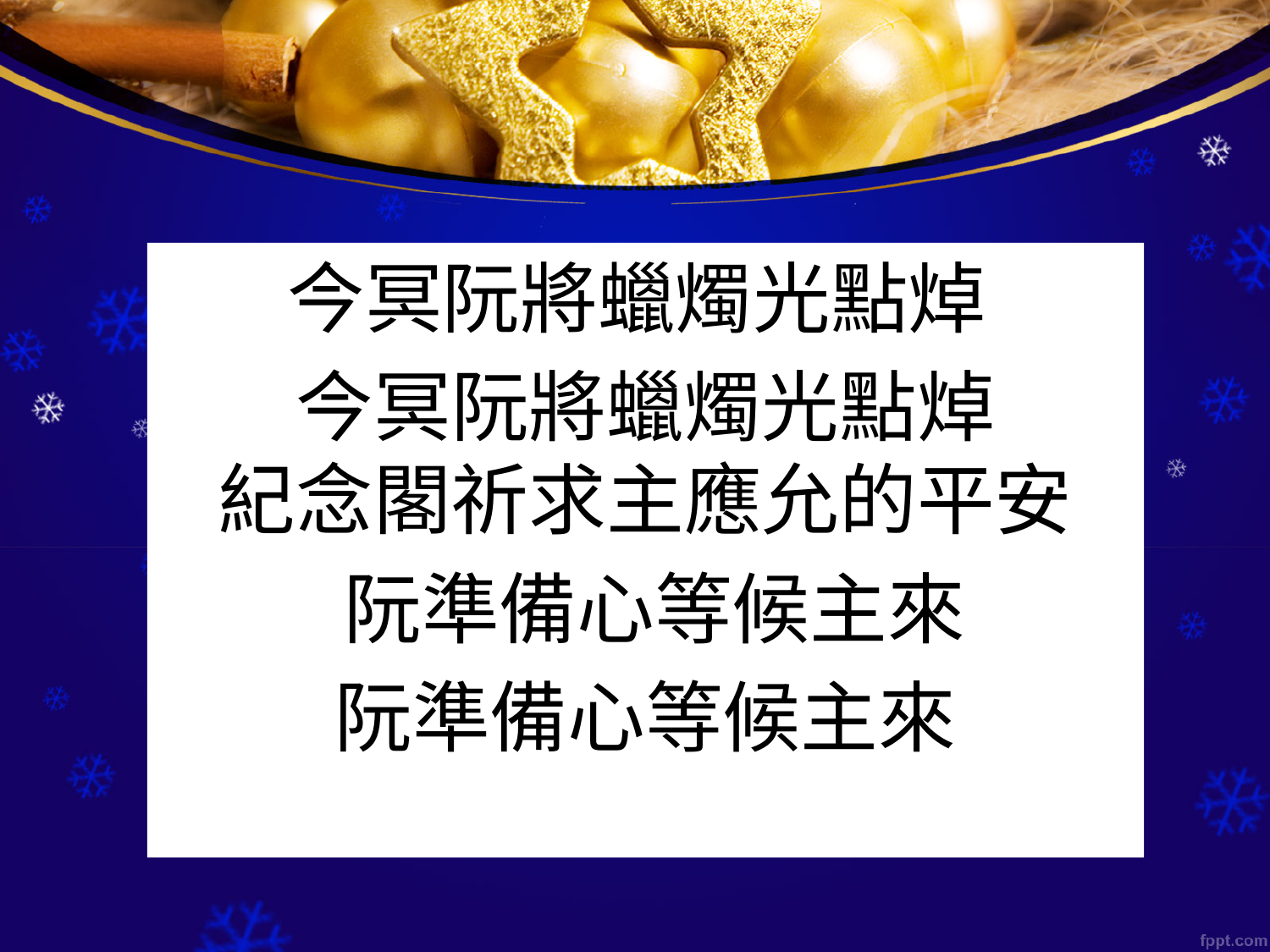

今冥阮將蠟燭光點焯
今冥阮將蠟燭光點焯
紀念閣祈求主應允的平安
 阮準備心等候主來
阮準備心等候主來